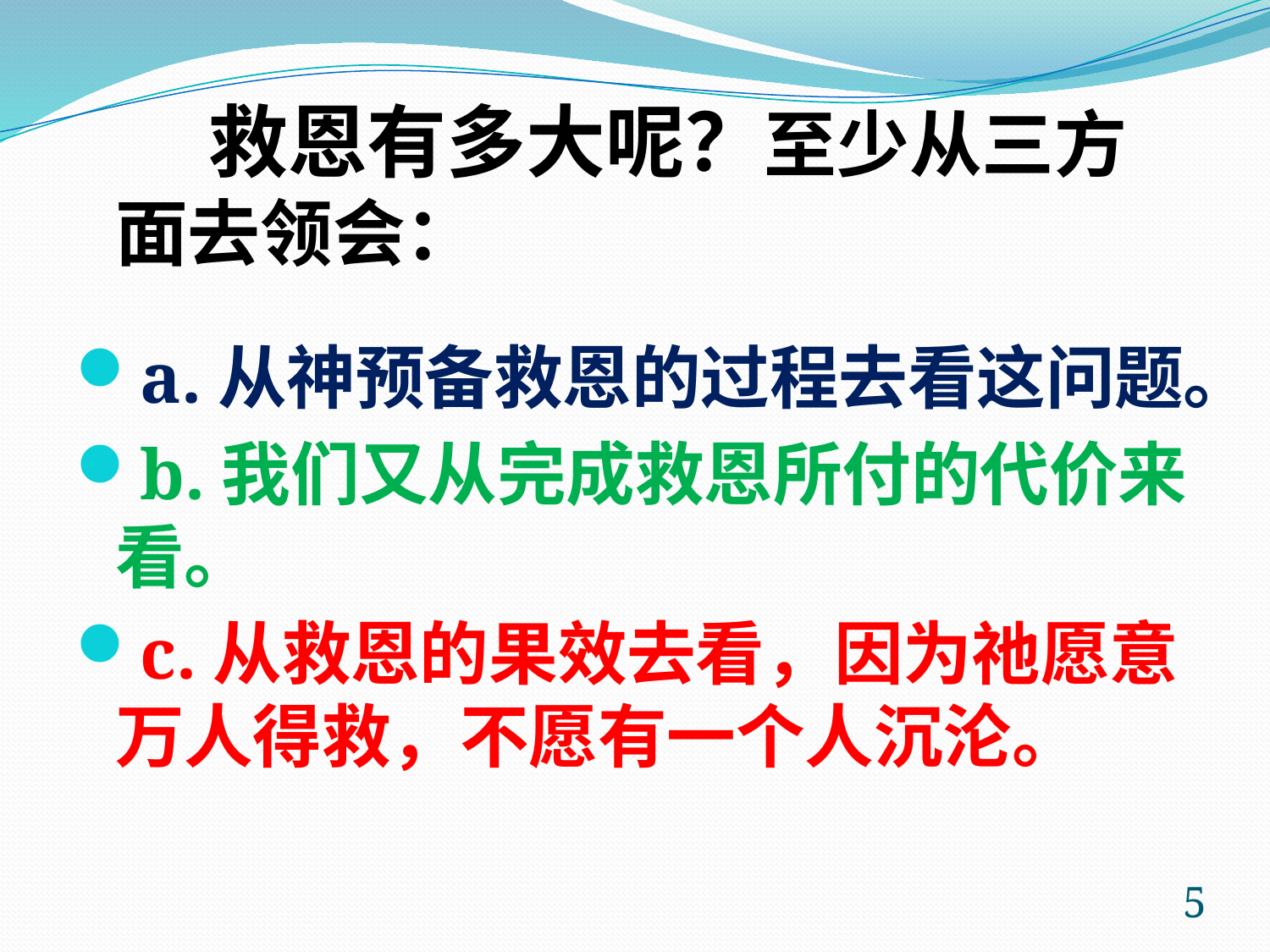

救恩有多大呢？至少从三方面去领会：

a.从神预备救恩的过程去看这问题。
b.我们又从完成救恩所付的代价来看。
c.从救恩的果效去看，因为祂愿意万人得救，不愿有一个人沉沦。

5